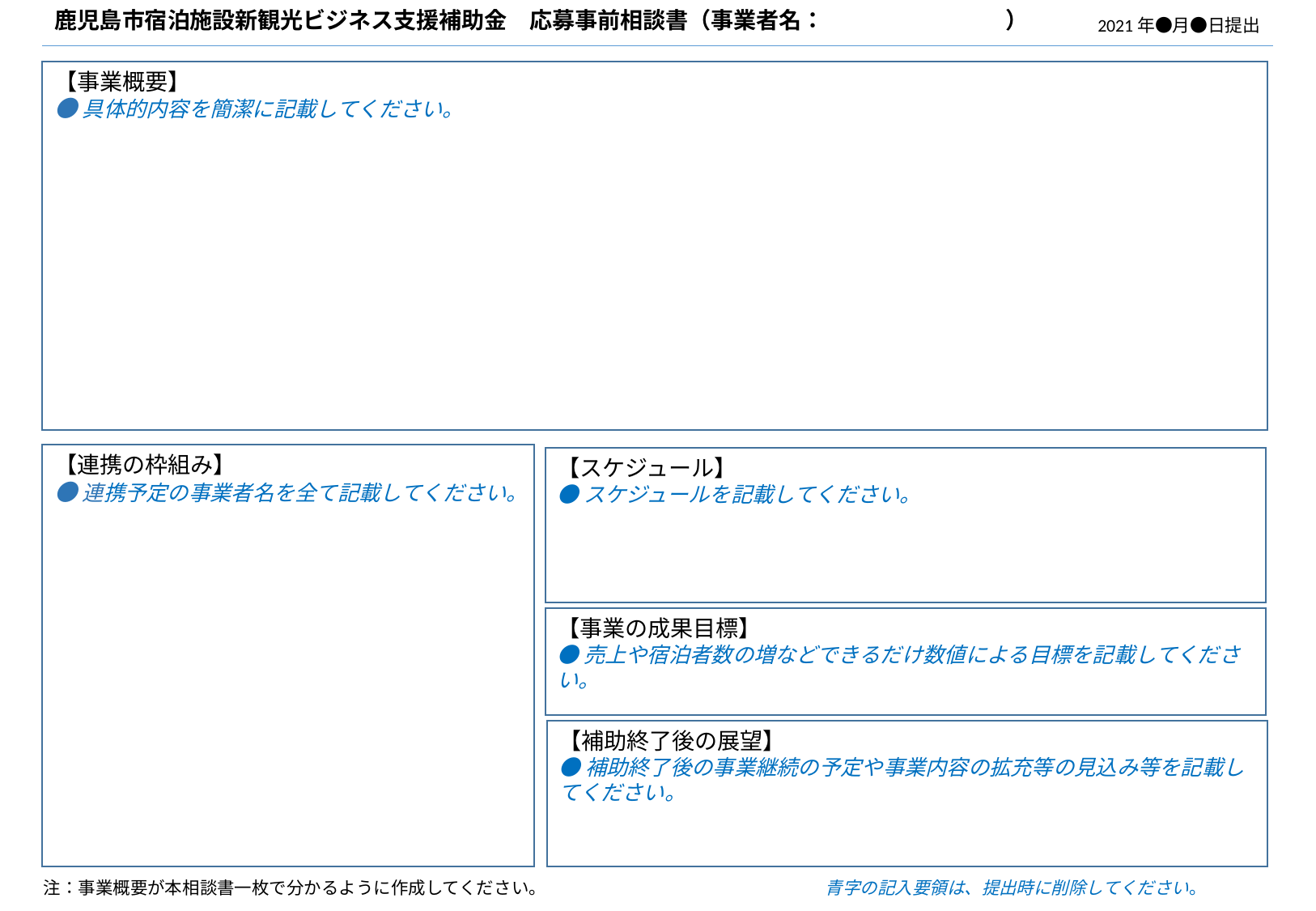

鹿児島市宿泊施設新観光ビジネス支援補助金　応募事前相談書（事業者名：　　　　　　　　）
2021年●月●日提出
【事業概要】
●具体的内容を簡潔に記載してください。

【連携の枠組み】
●連携予定の事業者名を全て記載してください。

【スケジュール】
●スケジュールを記載してください。

【事業の成果目標】
●売上や宿泊者数の増などできるだけ数値による目標を記載してください。

【補助終了後の展望】
●補助終了後の事業継続の予定や事業内容の拡充等の見込み等を記載してください。

注：事業概要が本相談書一枚で分かるように作成してください。　　　　　　　　　　　　　　　　青字の記入要領は、提出時に削除してください。